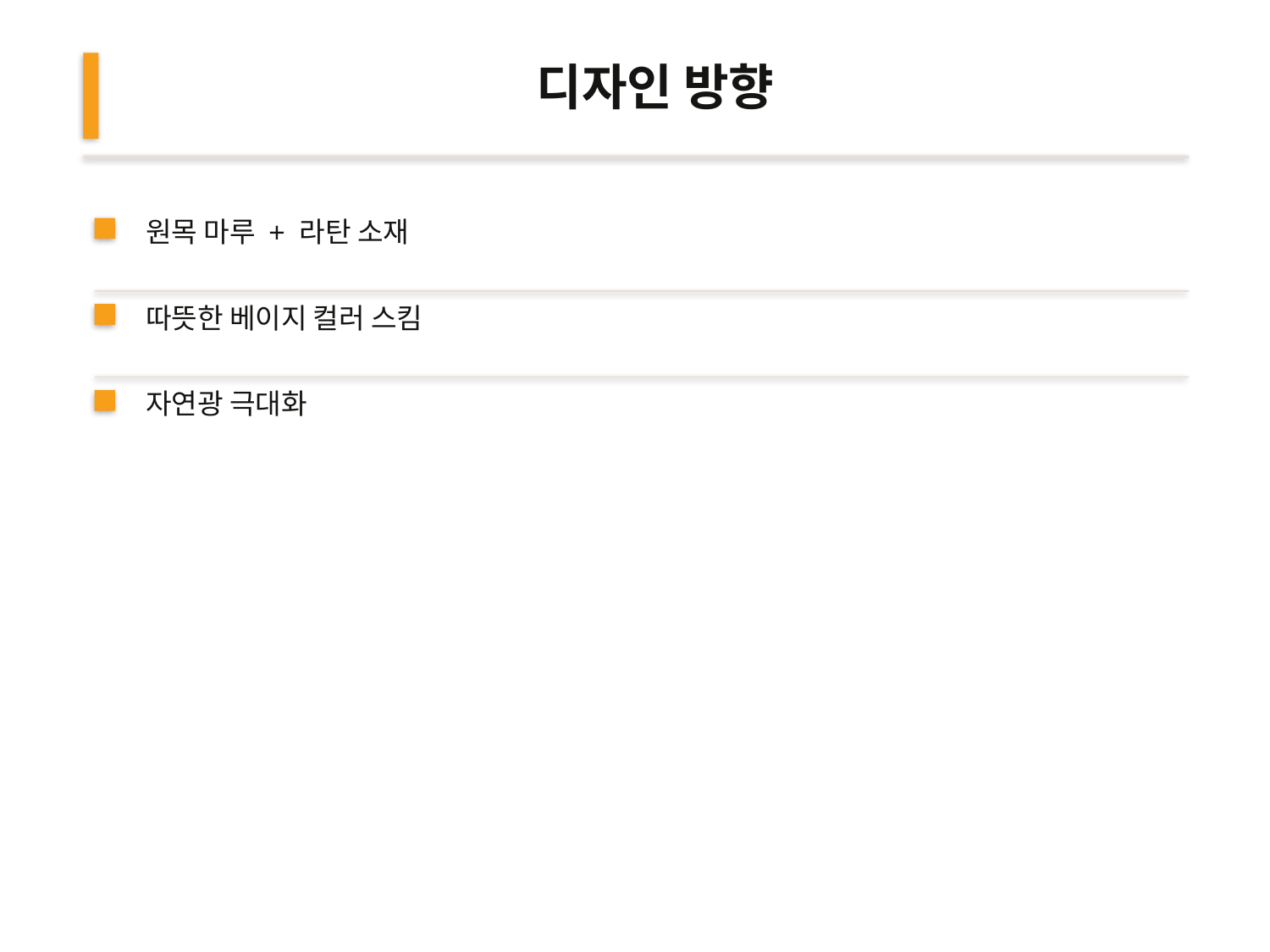

디자인 방향

원목 마루 + 라탄 소재

따뜻한 베이지 컬러 스킴

자연광 극대화